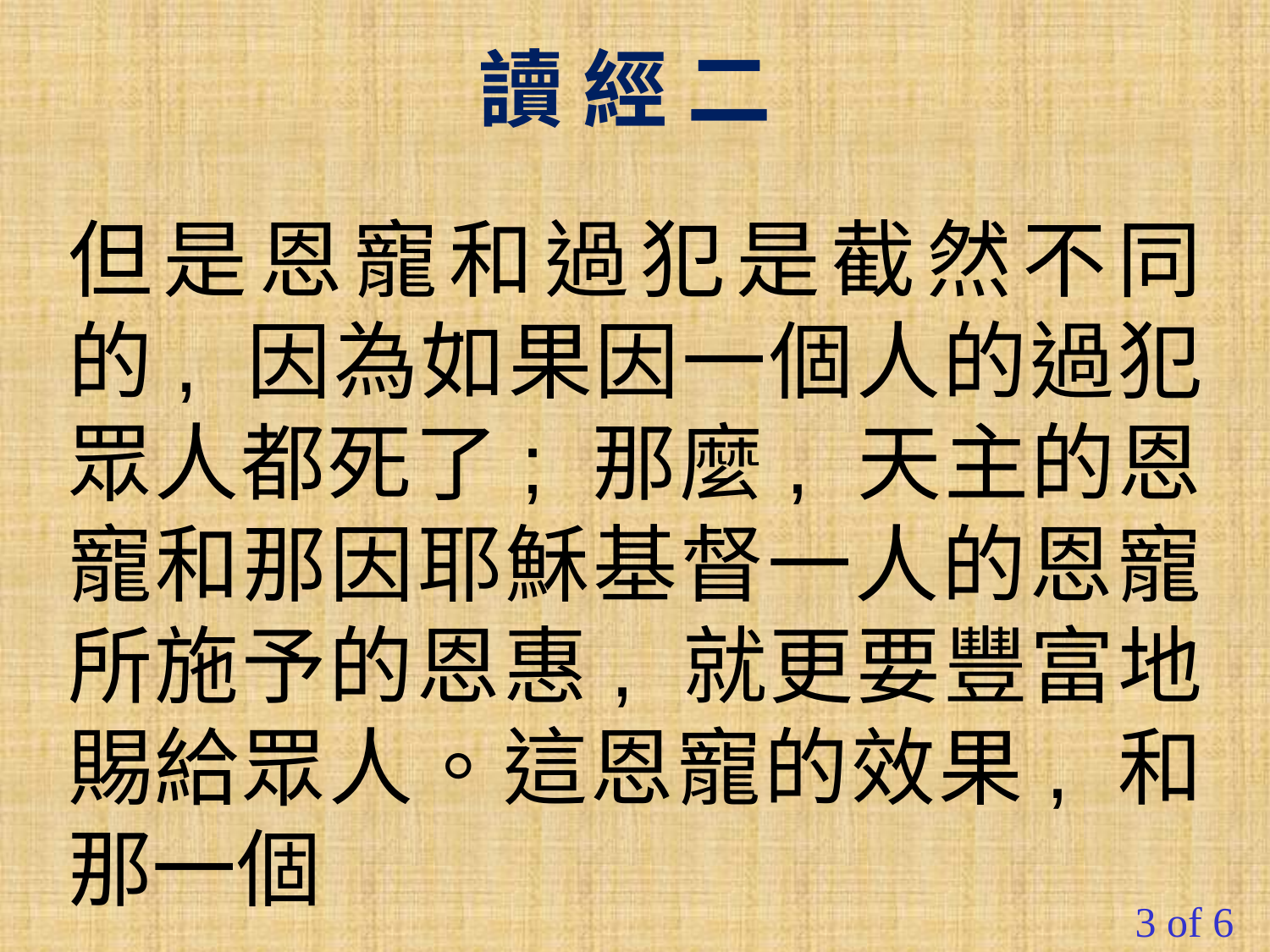

讀 經 二

但是恩寵和過犯是截然不同的, 因為如果因一個人的過犯眾人都死了; 那麼, 天主的恩寵和那因耶穌基督一人的恩寵所施予的恩惠, 就更要豐富地賜給眾人。這恩寵的效果, 和那一個
3 of 6